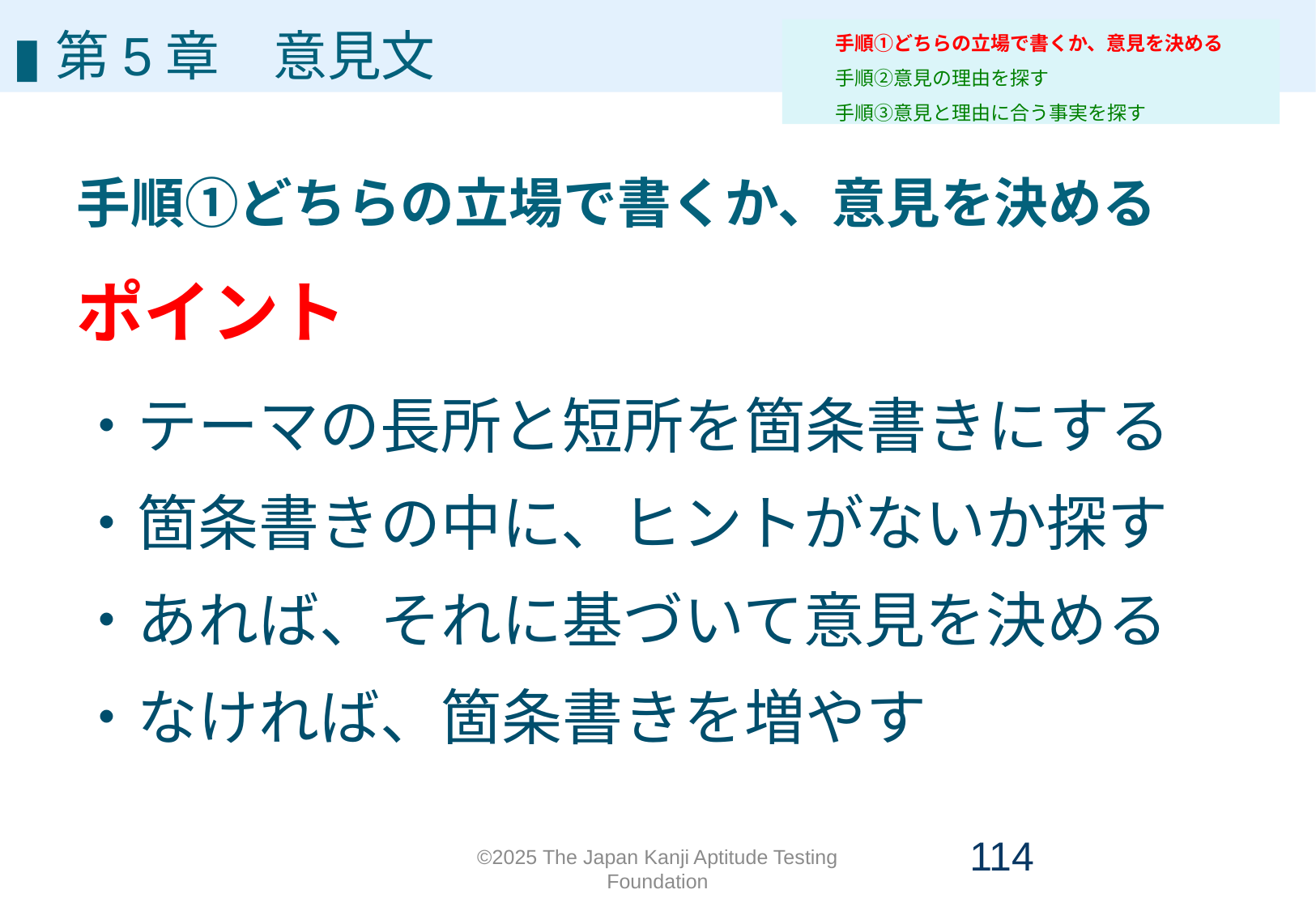

# 第5章
▮第5章　意見文
手順①どちらの立場で書くか、意見を決める
手順②意見の理由を探す
手順③意見と理由に合う事実を探す
手順①どちらの立場で書くか、意見を決める
ポイント

・テーマの長所と短所を箇条書きにする

・箇条書きの中に、ヒントがないか探す

・あれば、それに基づいて意見を決める

・なければ、箇条書きを増やす
©2025 The Japan Kanji Aptitude Testing Foundation
114